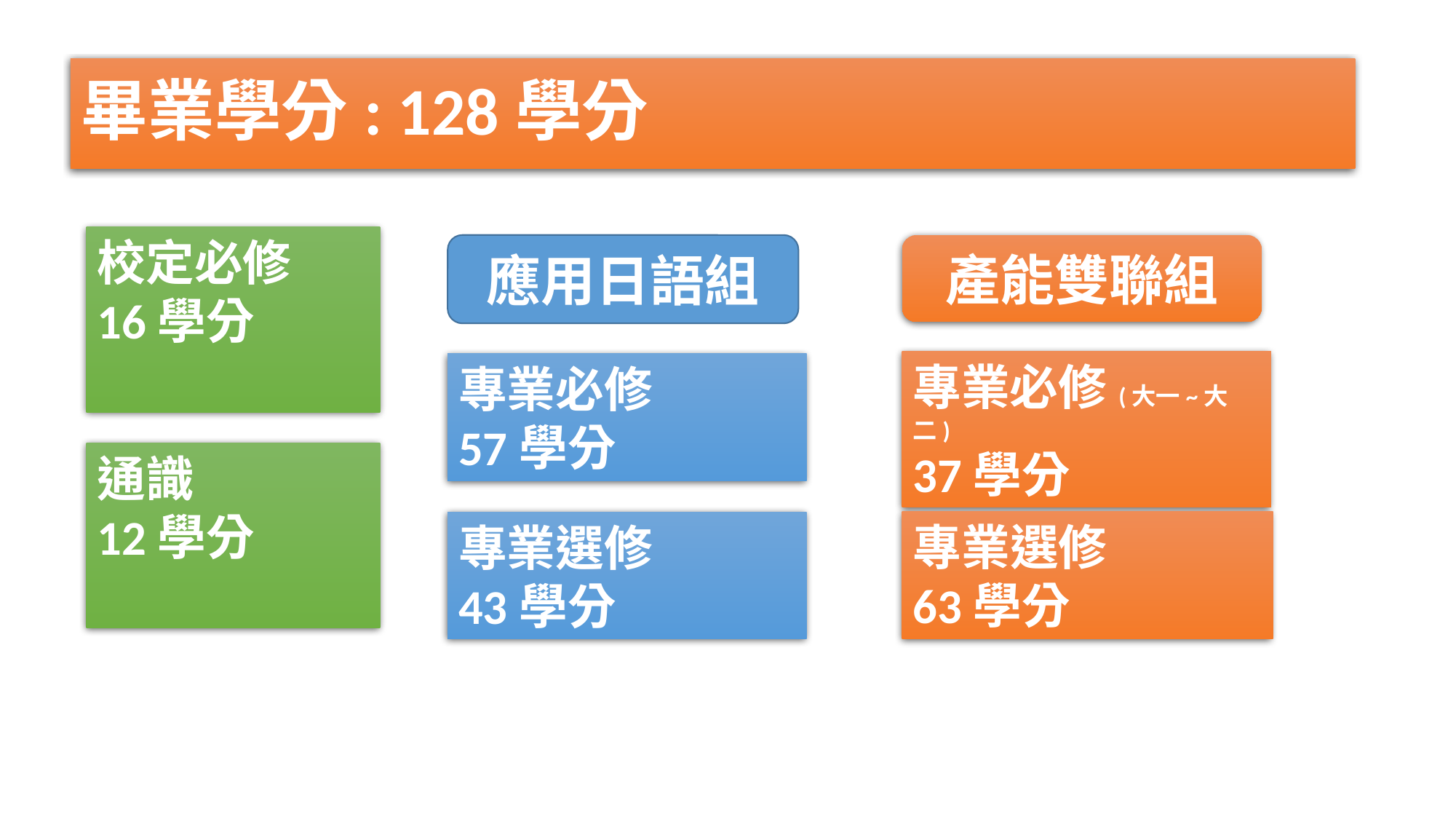

# 畢業學分: 128學分
校定必修
16學分

應用日語組
產能雙聯組
專業必修(大一~大二)
37學分
專業必修
57學分
通識
12學分

專業選修
63學分
專業選修
43學分